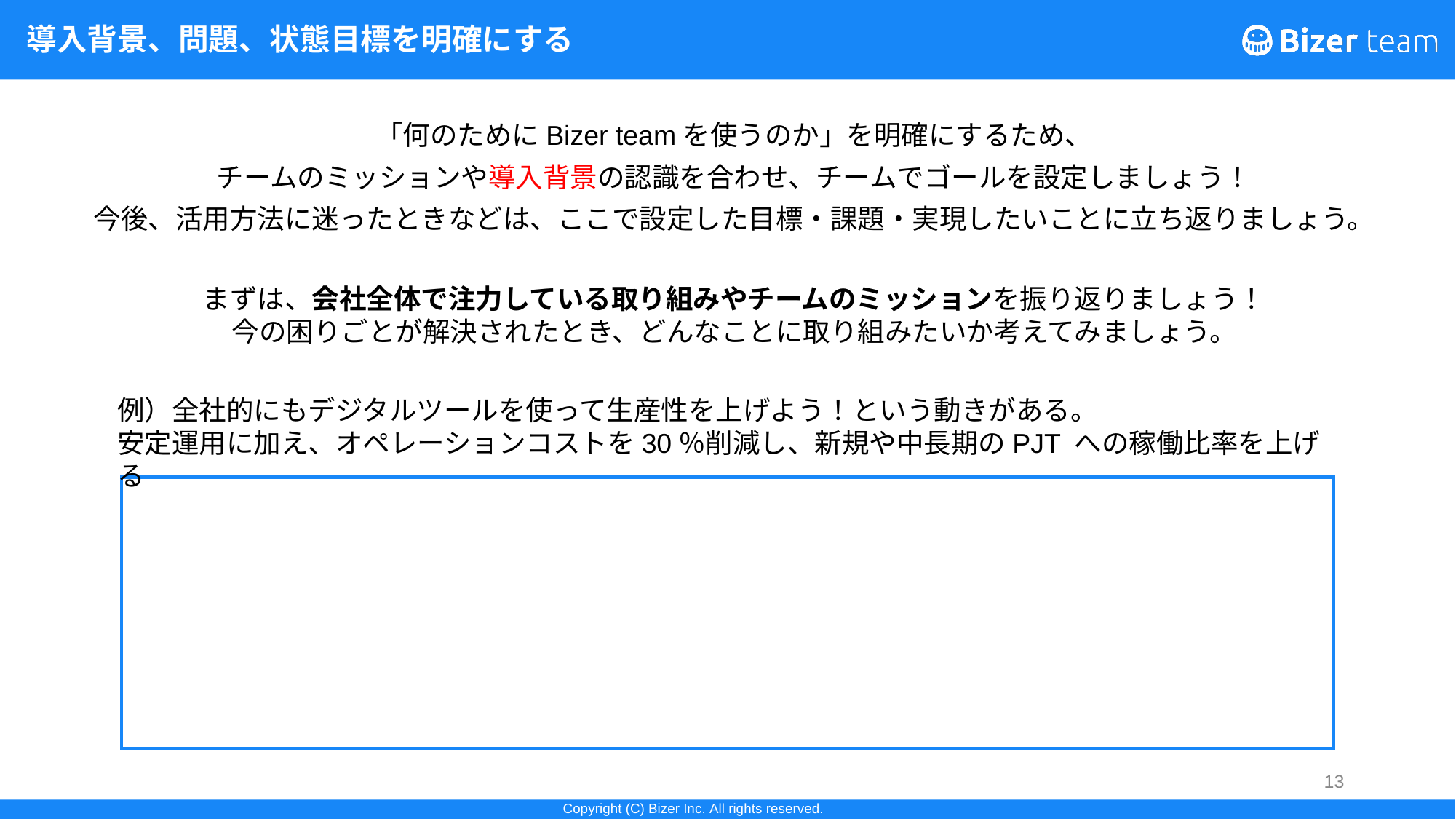

# 導入背景、問題、状態目標を明確にする
「何のためにBizer teamを使うのか」を明確にするため、
チームのミッションや導入背景の認識を合わせ、チームでゴールを設定しましょう！
今後、活用方法に迷ったときなどは、ここで設定した目標・課題・実現したいことに立ち返りましょう。
まずは、会社全体で注力している取り組みやチームのミッションを振り返りましょう！今の困りごとが解決されたとき、どんなことに取り組みたいか考えてみましょう。
例）全社的にもデジタルツールを使って生産性を上げよう！という動きがある。
安定運用に加え、オペレーションコストを30％削減し、新規や中長期のPJT への稼働比率を上げる

13